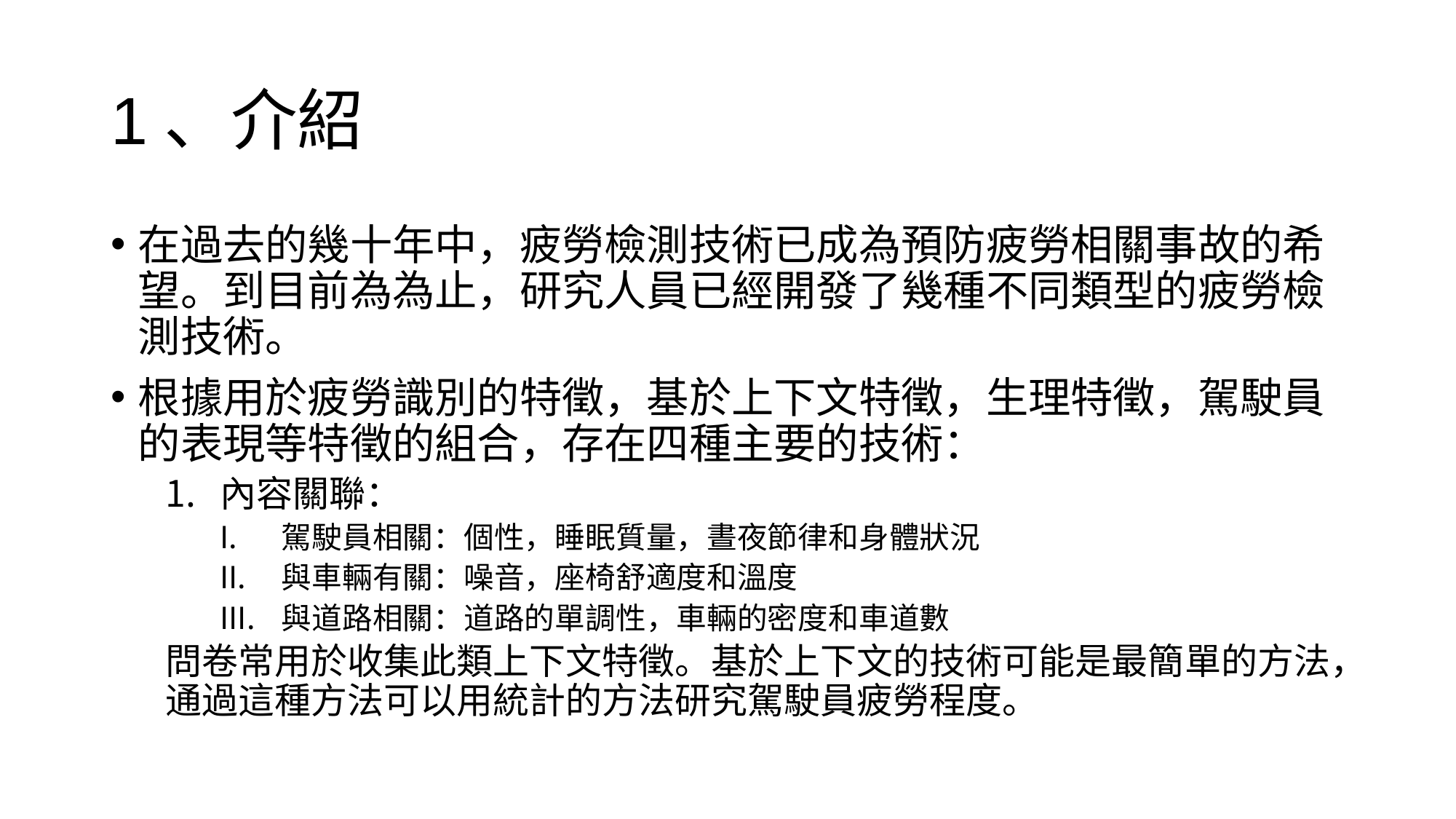

# 1、介紹
在過去的幾十年中，疲勞檢測技術已成為預防疲勞相關事故的希望。到目前為為止，研究人員已經開發了幾種不同類型的疲勞檢測技術。
根據用於疲勞識別的特徵，基於上下文特徵，生理特徵，駕駛員的表現等特徵的組合，存在四種主要的技術：
內容關聯：
駕駛員相關：個性，睡眠質量，晝夜節律和身體狀況
與車輛有關：噪音，座椅舒適度和溫度
與道路相關：道路的單調性，車輛的密度和車道數
問卷常用於收集此類上下文特徵。基於上下文的技術可能是最簡單的方法，通過這種方法可以用統計的方法研究駕駛員疲勞程度。